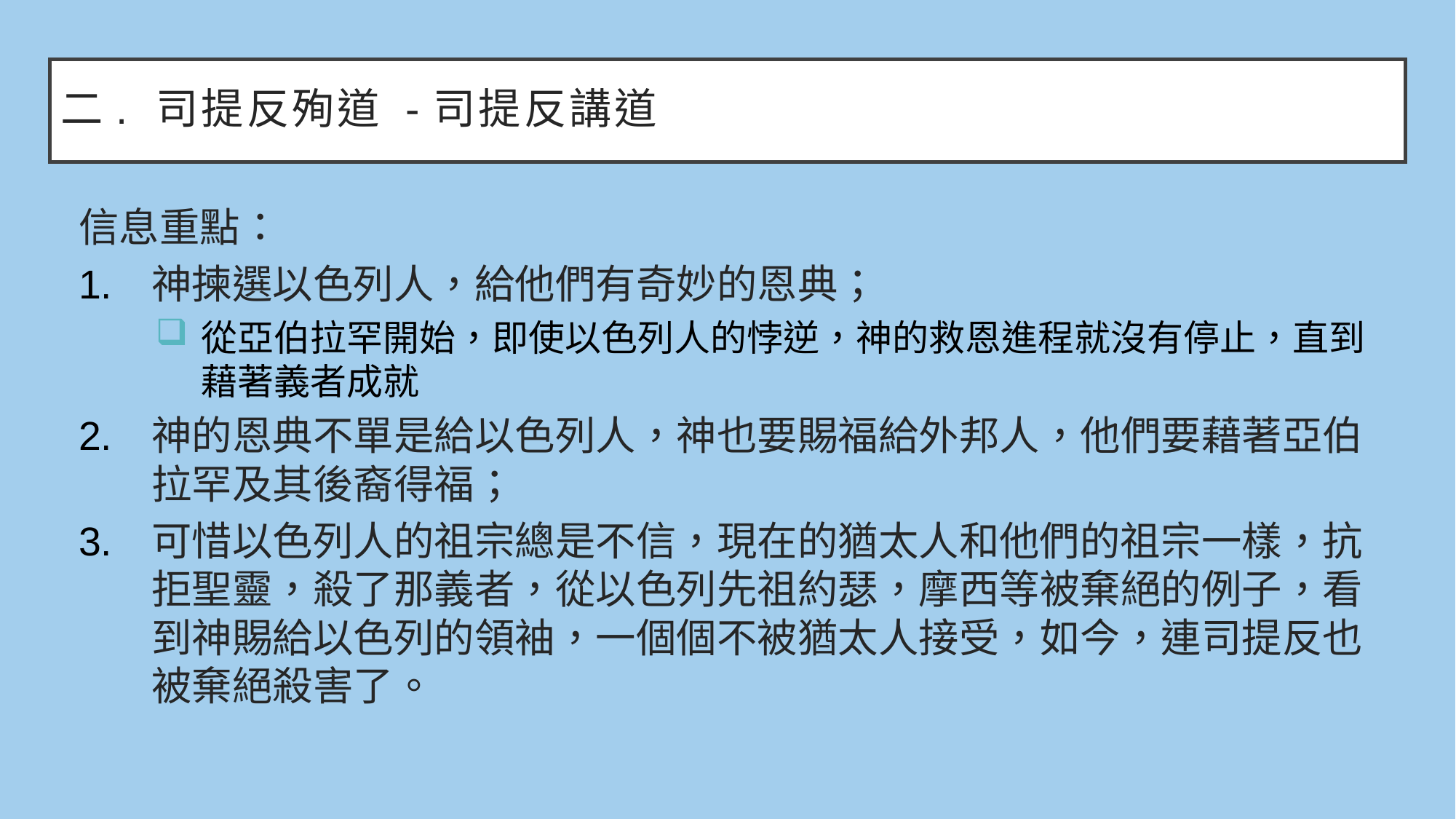

# 二. 司提反殉道 -司提反講道
信息重點：
神揀選以色列人，給他們有奇妙的恩典；
從亞伯拉罕開始，即使以色列人的悖逆，神的救恩進程就沒有停止，直到藉著義者成就
神的恩典不單是給以色列人，神也要賜福給外邦人，他們要藉著亞伯拉罕及其後裔得福；
可惜以色列人的祖宗總是不信，現在的猶太人和他們的祖宗一樣，抗拒聖靈，殺了那義者，從以色列先祖約瑟，摩西等被棄絕的例子，看到神賜給以色列的領袖，一個個不被猶太人接受，如今，連司提反也被棄絕殺害了。